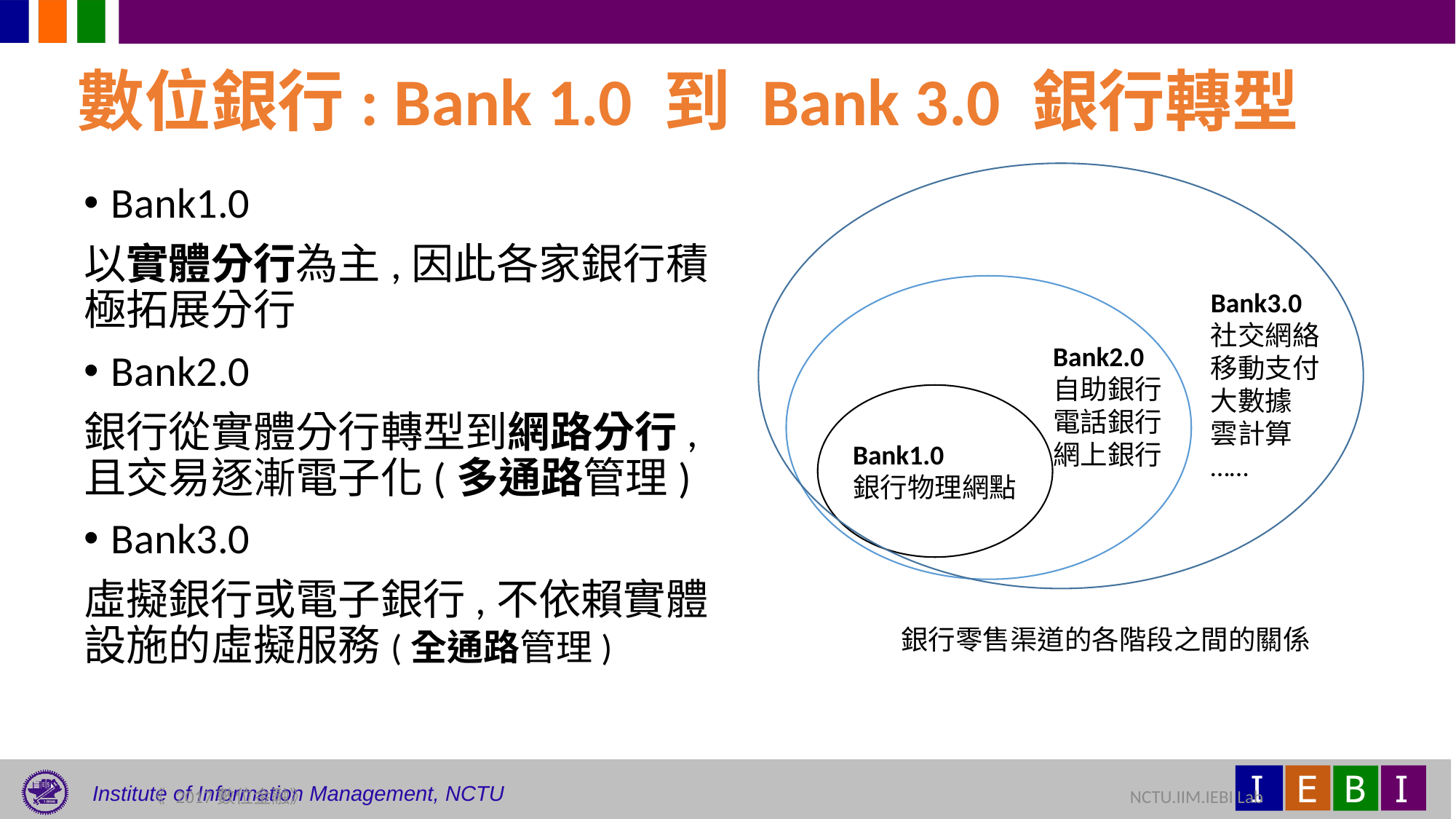

# 數位銀行: Bank 1.0 到 Bank 3.0 銀行轉型

Bank1.0
以實體分行為主,因此各家銀行積極拓展分行
Bank2.0
銀行從實體分行轉型到網路分行,且交易逐漸電子化(多通路管理)
Bank3.0
虛擬銀行或電子銀行,不依賴實體設施的虛擬服務(全通路管理)

Bank3.0
社交網絡
移動支付
大數據
雲計算
……
Bank2.0
自助銀行
電話銀行
網上銀行

Bank1.0
銀行物理網點
銀行零售渠道的各階段之間的關係
75
《 2017數位金融》                                                                                                                                             	NCTU.IIM.IEBI Lab